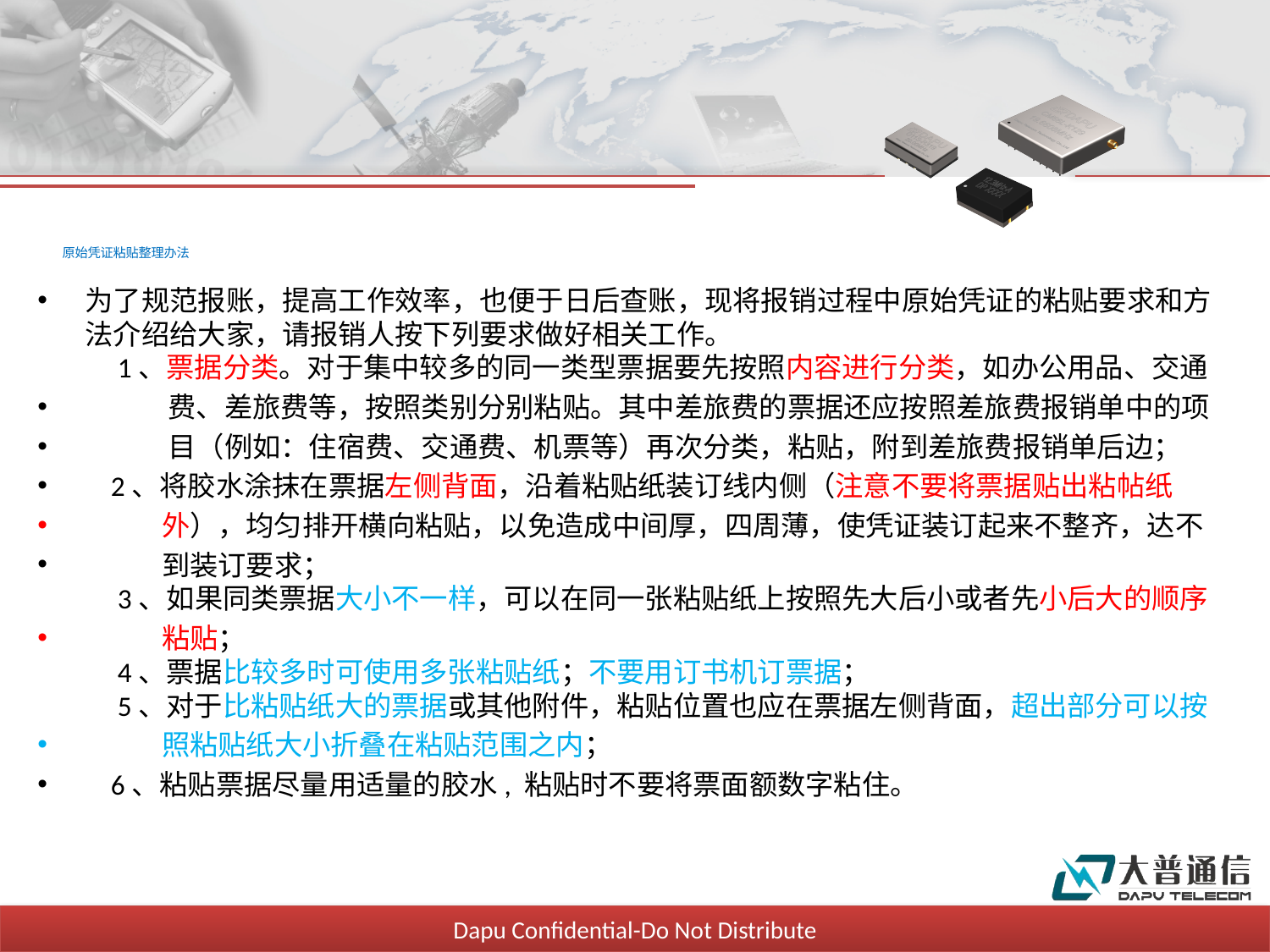

# 原始凭证粘贴整理办法
为了规范报账，提高工作效率，也便于日后查账，现将报销过程中原始凭证的粘贴要求和方法介绍给大家，请报销人按下列要求做好相关工作。
    1、票据分类。对于集中较多的同一类型票据要先按照内容进行分类，如办公用品、交通
            费、差旅费等，按照类别分别粘贴。其中差旅费的票据还应按照差旅费报销单中的项
            目（例如：住宿费、交通费、机票等）再次分类，粘贴，附到差旅费报销单后边；
    2、将胶水涂抹在票据左侧背面，沿着粘贴纸装订线内侧（注意不要将票据贴出粘帖纸
           外），均匀排开横向粘贴，以免造成中间厚，四周薄，使凭证装订起来不整齐，达不
           到装订要求；
    3、如果同类票据大小不一样，可以在同一张粘贴纸上按照先大后小或者先小后大的顺序
           粘贴；
    4、票据比较多时可使用多张粘贴纸；不要用订书机订票据；
    5、对于比粘贴纸大的票据或其他附件，粘贴位置也应在票据左侧背面，超出部分可以按
           照粘贴纸大小折叠在粘贴范围之内；
    6、粘贴票据尽量用适量的胶水, 粘贴时不要将票面额数字粘住。